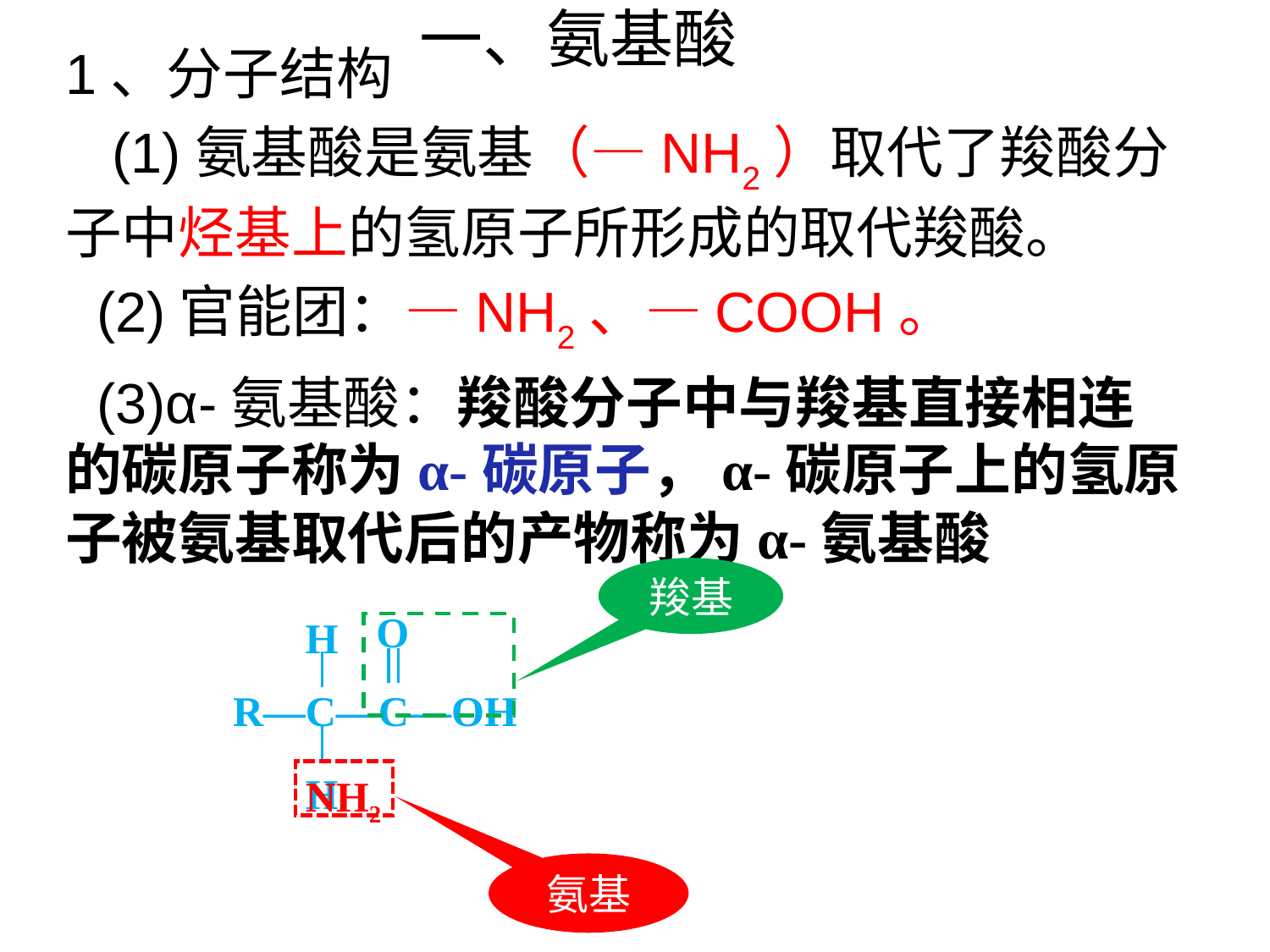

# 一、氨基酸
1、分子结构
   (1)氨基酸是氨基（—NH2）取代了羧酸分子中烃基上的氢原子所形成的取代羧酸。
  (2)官能团：—NH2、—COOH。
  (3)α­-氨基酸：羧酸分子中与羧基直接相连的碳原子称为α-碳原子，α-碳原子上的氢原子被氨基取代后的产物称为α-氨基酸

羧基

H
O
R—C—C—OH
H
NH2

氨基